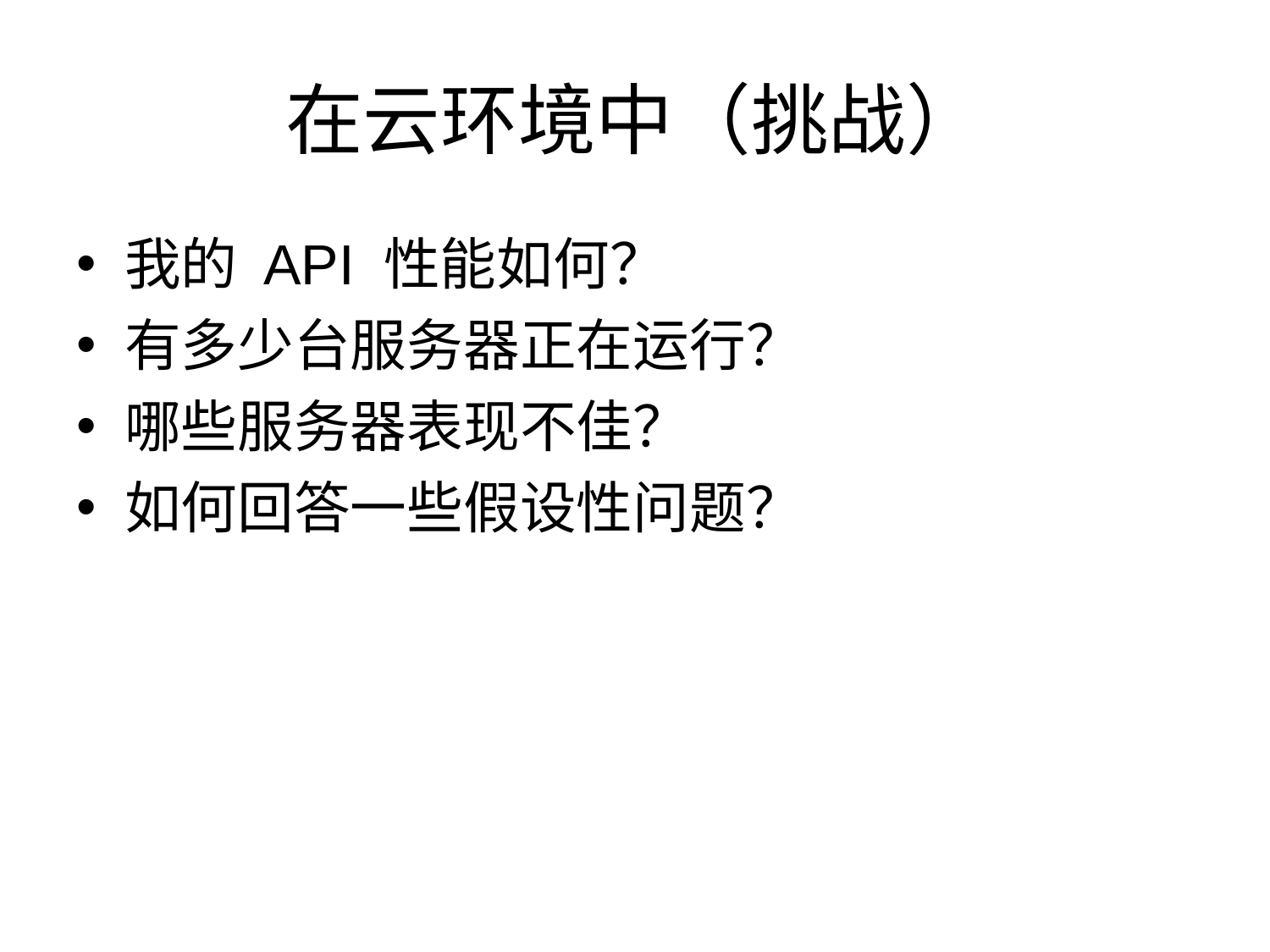

# 在云环境中（挑战）
我的 API 性能如何？
有多少台服务器正在运行？
哪些服务器表现不佳？
如何回答一些假设性问题？